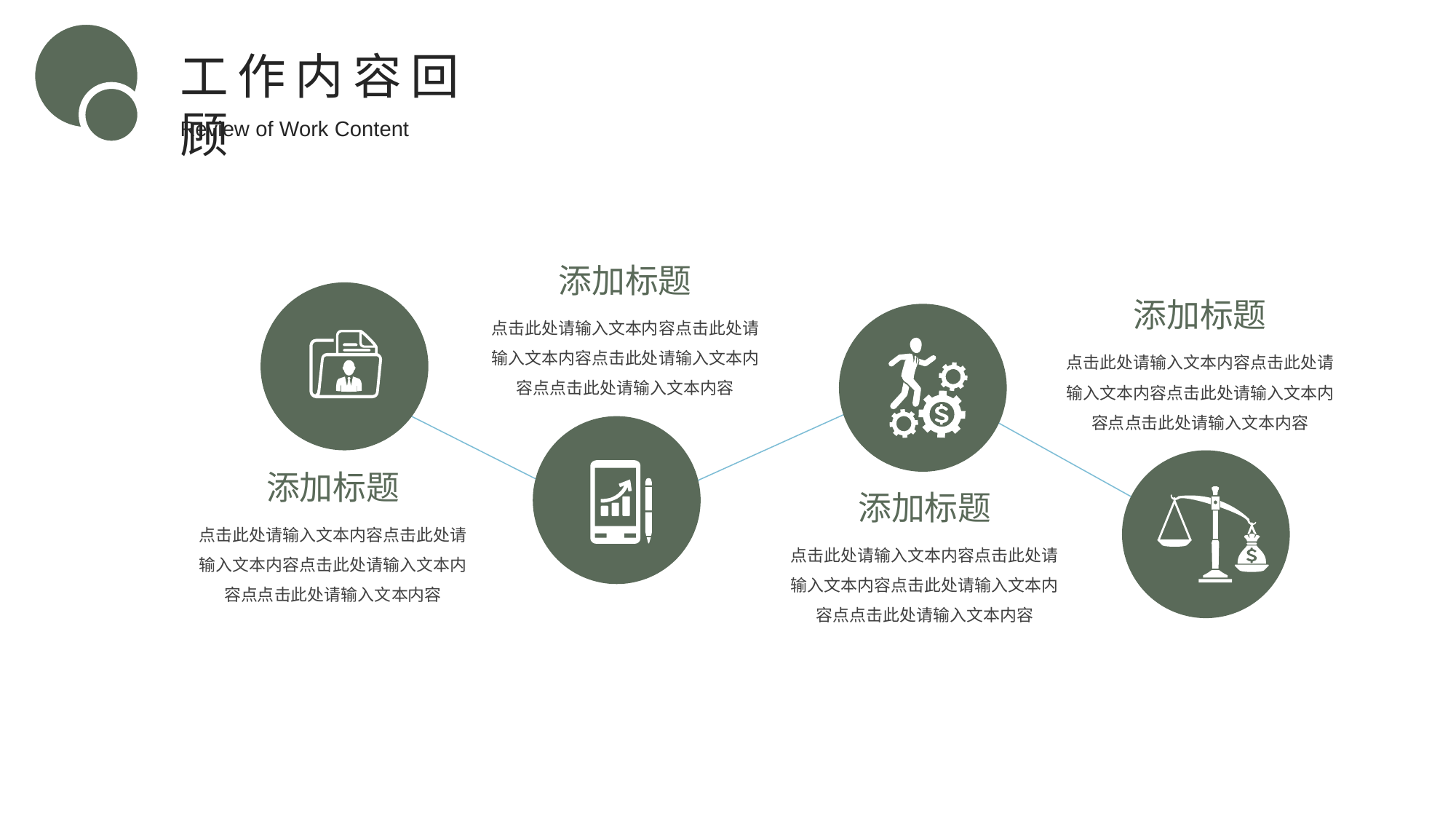

工作内容回顾

Review of Work Content
添加标题

添加标题

点击此处请输入文本内容点击此处请输入文本内容点击此处请输入文本内容点点击此处请输入文本内容

点击此处请输入文本内容点击此处请输入文本内容点击此处请输入文本内容点点击此处请输入文本内容

添加标题
添加标题

点击此处请输入文本内容点击此处请输入文本内容点击此处请输入文本内容点点击此处请输入文本内容
点击此处请输入文本内容点击此处请输入文本内容点击此处请输入文本内容点点击此处请输入文本内容